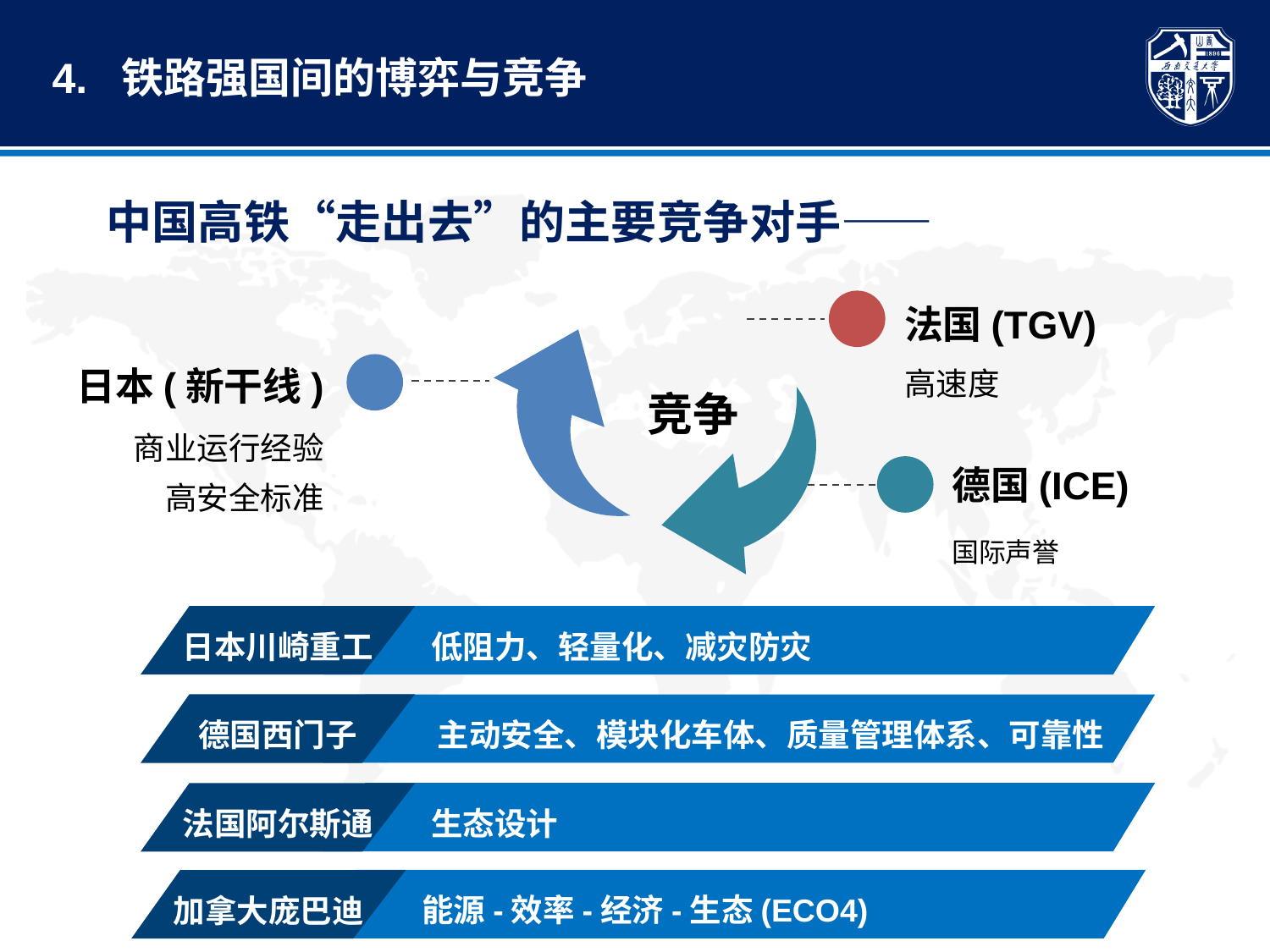

4.  铁路强国间的博弈与竞争
中国高铁“走出去”的主要竞争对手——

法国(TGV)
高速度

日本(新干线)
竞争

商业运行经验
高安全标准

德国(ICE)
国际声誉
日本川崎重工
　　　低阻力、轻量化、减灾防灾
德国西门子
　　主动安全、模块化车体、质量管理体系、可靠性
　　　生态设计
法国阿尔斯通
　　　能源-效率-经济-生态(ECO4)
加拿大庞巴迪